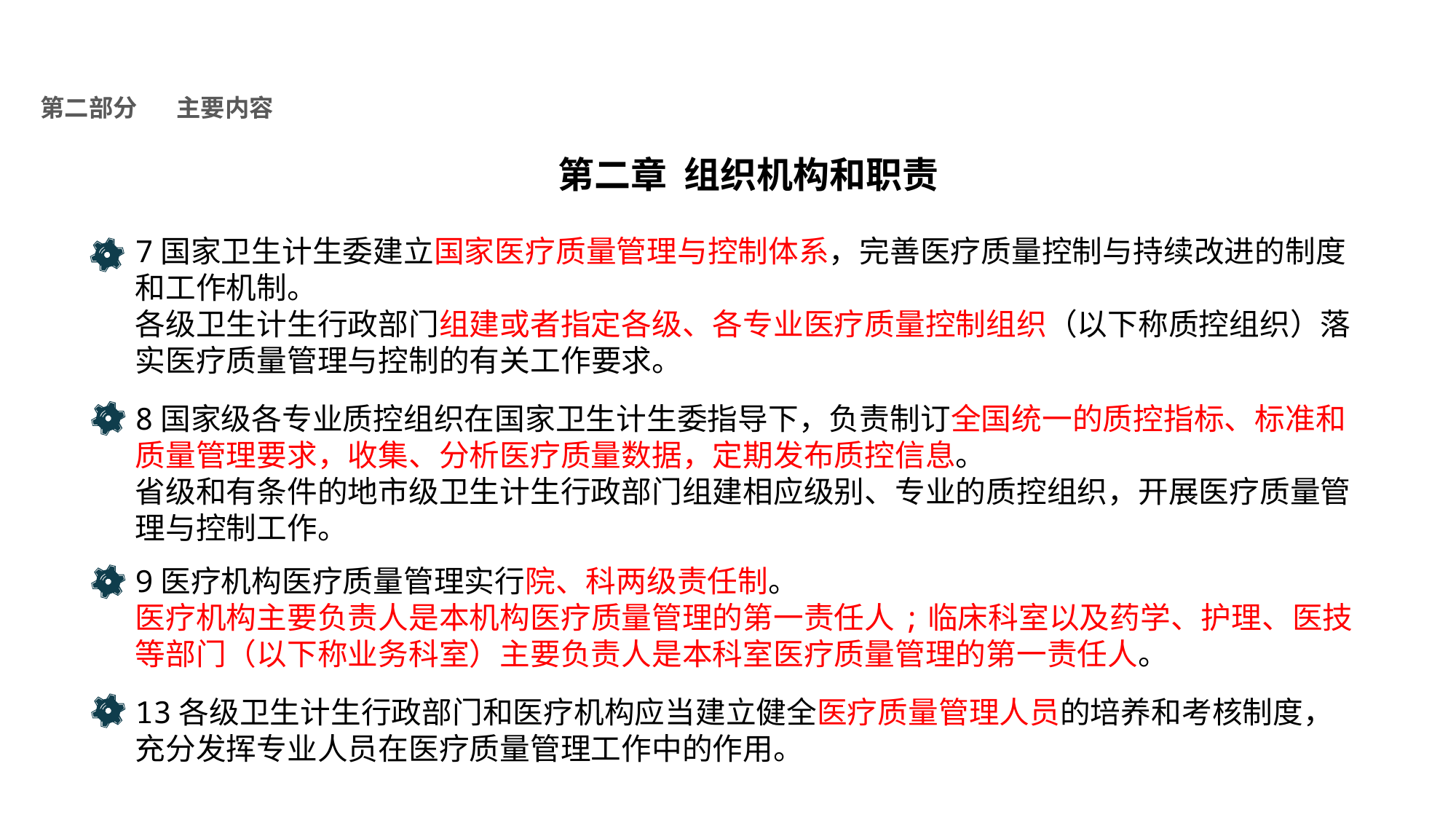

医疗质量管理办法
NHFPC
第二部分
主要内容
第二章  组织机构和职责

7国家卫生计生委建立国家医疗质量管理与控制体系，完善医疗质量控制与持续改进的制度和工作机制。
各级卫生计生行政部门组建或者指定各级、各专业医疗质量控制组织（以下称质控组织）落实医疗质量管理与控制的有关工作要求。

8国家级各专业质控组织在国家卫生计生委指导下，负责制订全国统一的质控指标、标准和质量管理要求，收集、分析医疗质量数据，定期发布质控信息。
省级和有条件的地市级卫生计生行政部门组建相应级别、专业的质控组织，开展医疗质量管理与控制工作。

9医疗机构医疗质量管理实行院、科两级责任制。
医疗机构主要负责人是本机构医疗质量管理的第一责任人;临床科室以及药学、护理、医技等部门（以下称业务科室）主要负责人是本科室医疗质量管理的第一责任人。

13各级卫生计生行政部门和医疗机构应当建立健全医疗质量管理人员的培养和考核制度，充分发挥专业人员在医疗质量管理工作中的作用。